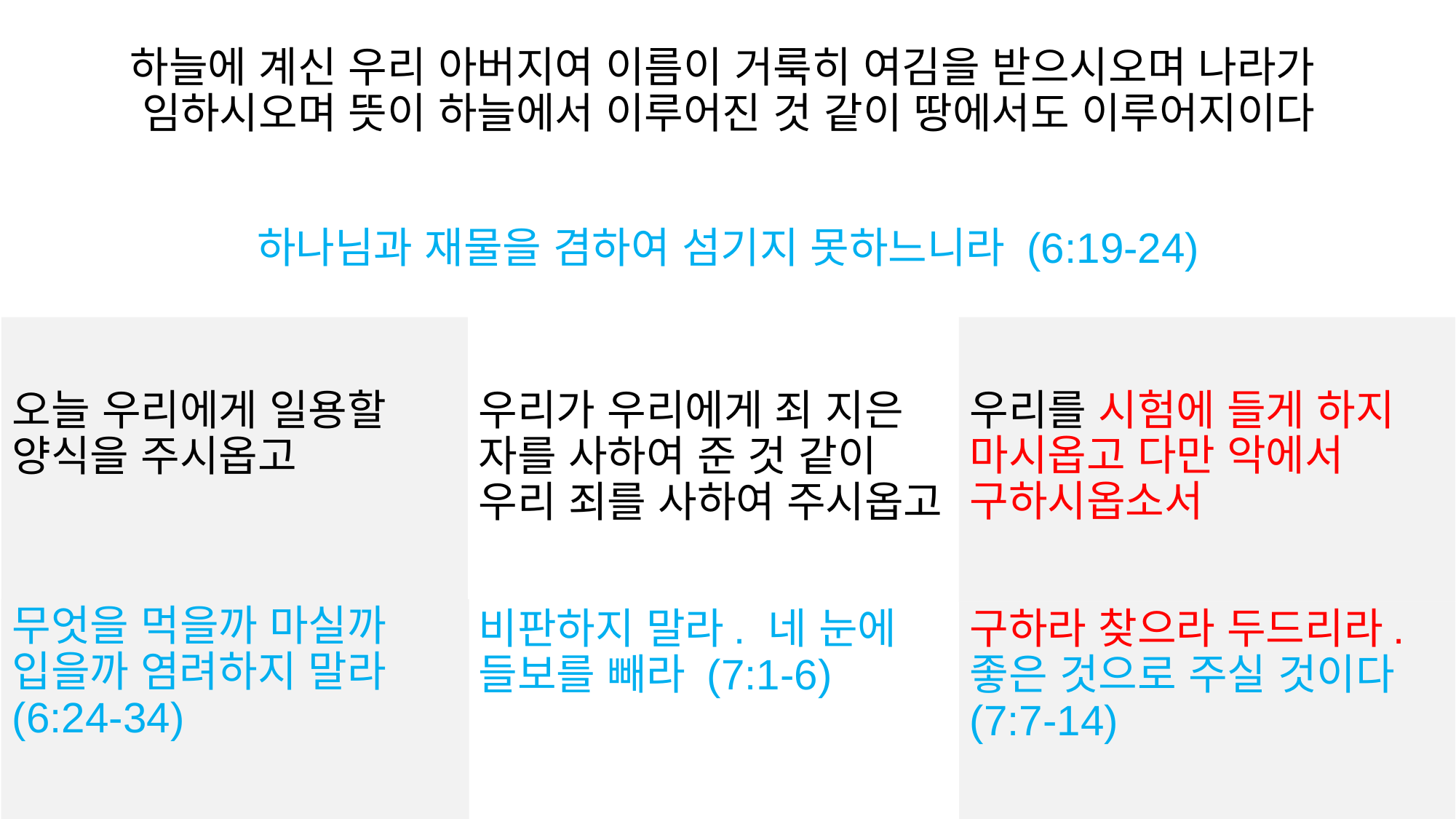

# 하늘에 계신 우리 아버지여 이름이 거룩히 여김을 받으시오며 나라가 임하시오며 뜻이 하늘에서 이루어진 것 같이 땅에서도 이루어지이다
하나님과 재물을 겸하여 섬기지 못하느니라 (6:19-24)

우리가 우리에게 죄 지은 자를 사하여 준 것 같이 우리 죄를 사하여 주시옵고

우리를 시험에 들게 하지 마시옵고 다만 악에서 구하시옵소서

오늘 우리에게 일용할 양식을 주시옵고
무엇을 먹을까 마실까 입을까 염려하지 말라 (6:24-34)

비판하지 말라. 네 눈에 들보를 빼라 (7:1-6)
구하라 찾으라 두드리라. 좋은 것으로 주실 것이다 (7:7-14)